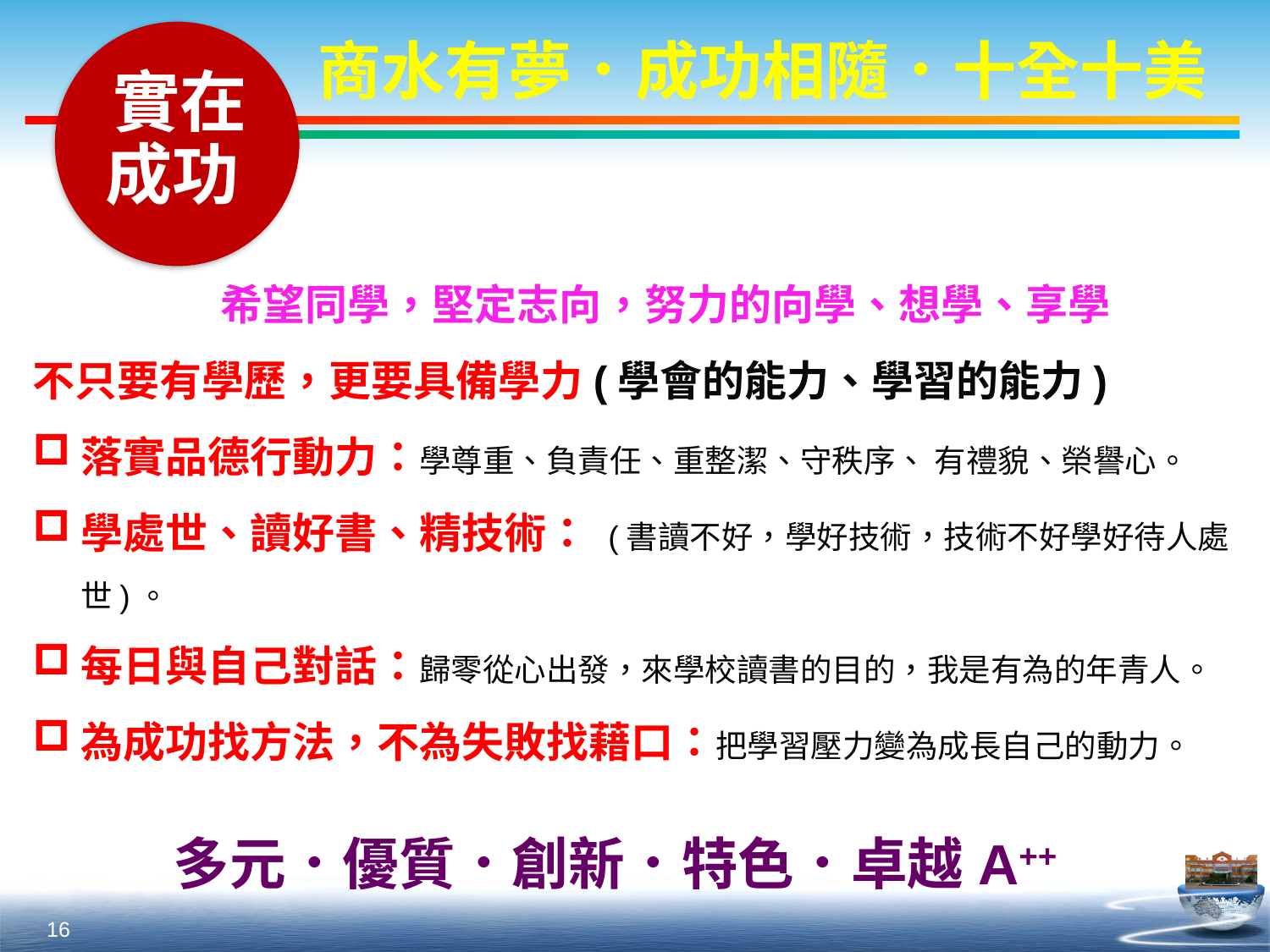

商水有夢．成功相隨．十全十美
實在成功
希望同學，堅定志向，努力的向學、想學、享學
不只要有學歷，更要具備學力(學會的能力、學習的能力)
落實品德行動力：學尊重、負責任、重整潔、守秩序、 有禮貌、榮譽心。
學處世、讀好書、精技術： (書讀不好，學好技術，技術不好學好待人處世)。
每日與自己對話：歸零從心出發，來學校讀書的目的，我是有為的年青人。
為成功找方法，不為失敗找藉口：把學習壓力變為成長自己的動力。
多元．優質．創新．特色．卓越A++
16